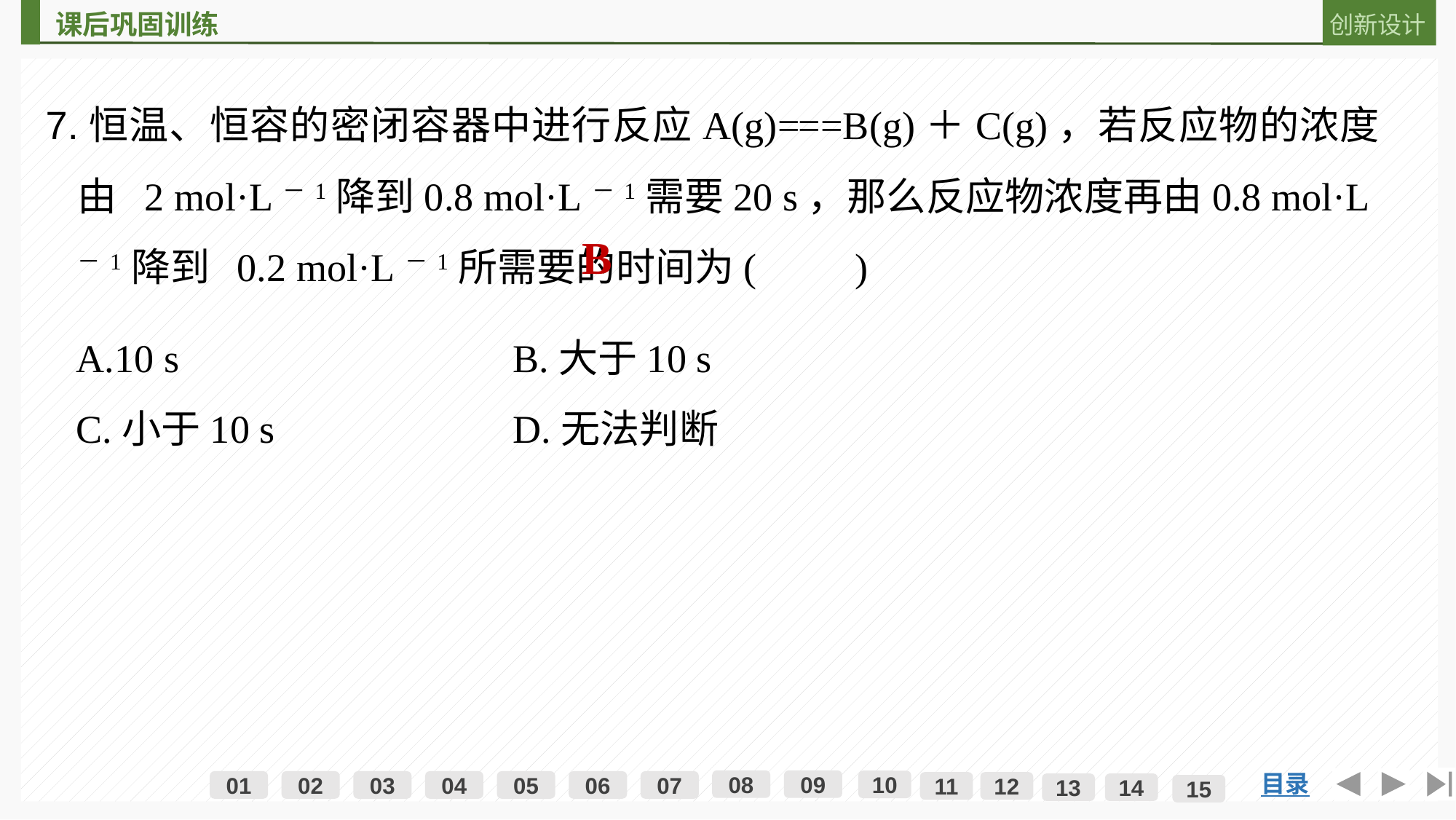

7.恒温、恒容的密闭容器中进行反应A(g)===B(g)＋C(g)，若反应物的浓度由  2 mol·L－1降到0.8 mol·L－1需要20 s，那么反应物浓度再由0.8 mol·L－1降到  0.2 mol·L－1所需要的时间为(　　)
B
A.10 s 			B.大于10 s
C.小于10 s 			D.无法判断